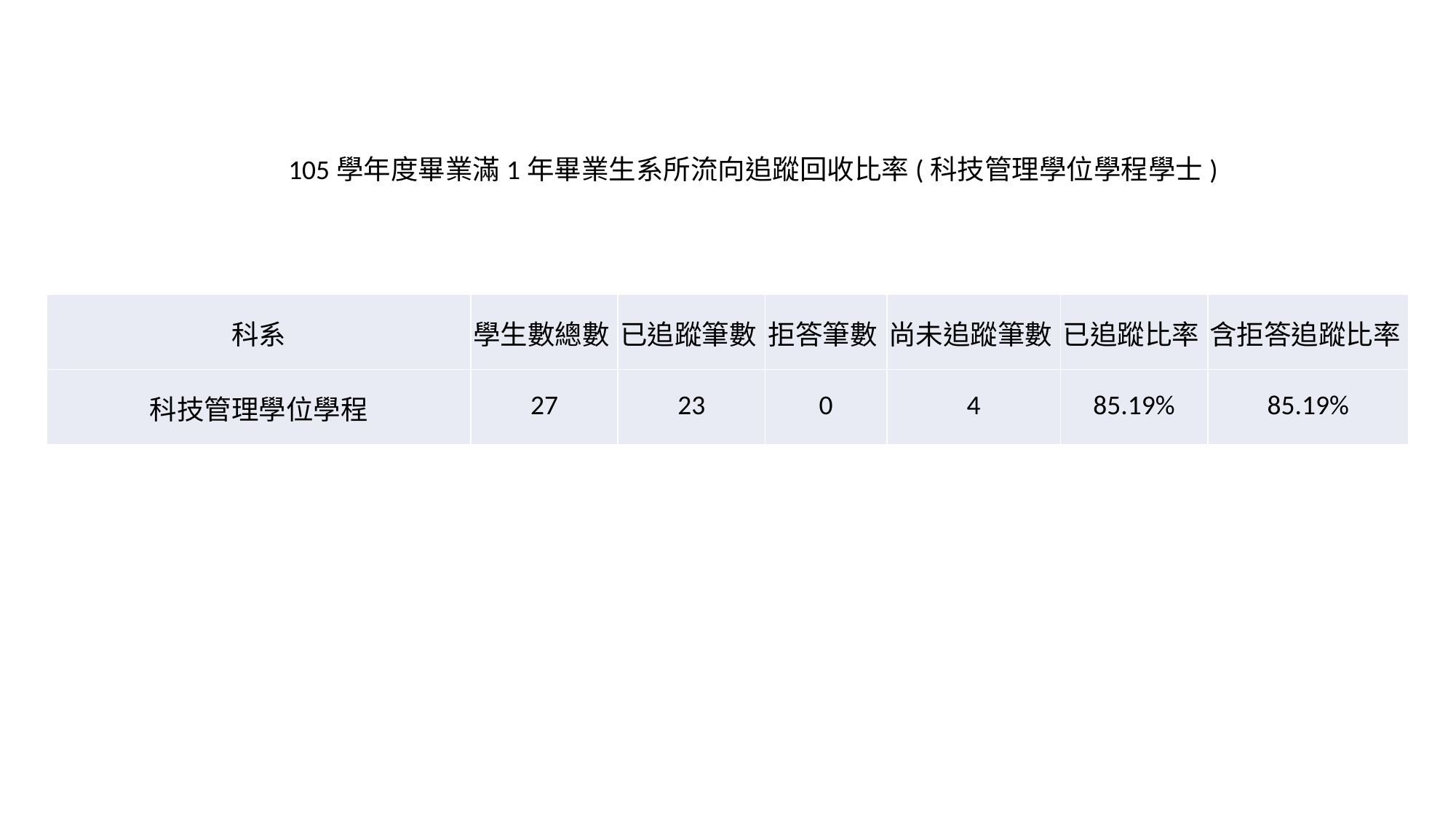

105學年度畢業滿1年畢業生系所流向追蹤回收比率(科技管理學位學程學士)

| 科系 | 學生數總數 | 已追蹤筆數 | 拒答筆數 | 尚未追蹤筆數 | 已追蹤比率 | 含拒答追蹤比率 |
| --- | --- | --- | --- | --- | --- | --- |
| 科技管理學位學程 | 27 | 23 | 0 | 4 | 85.19% | 85.19% |